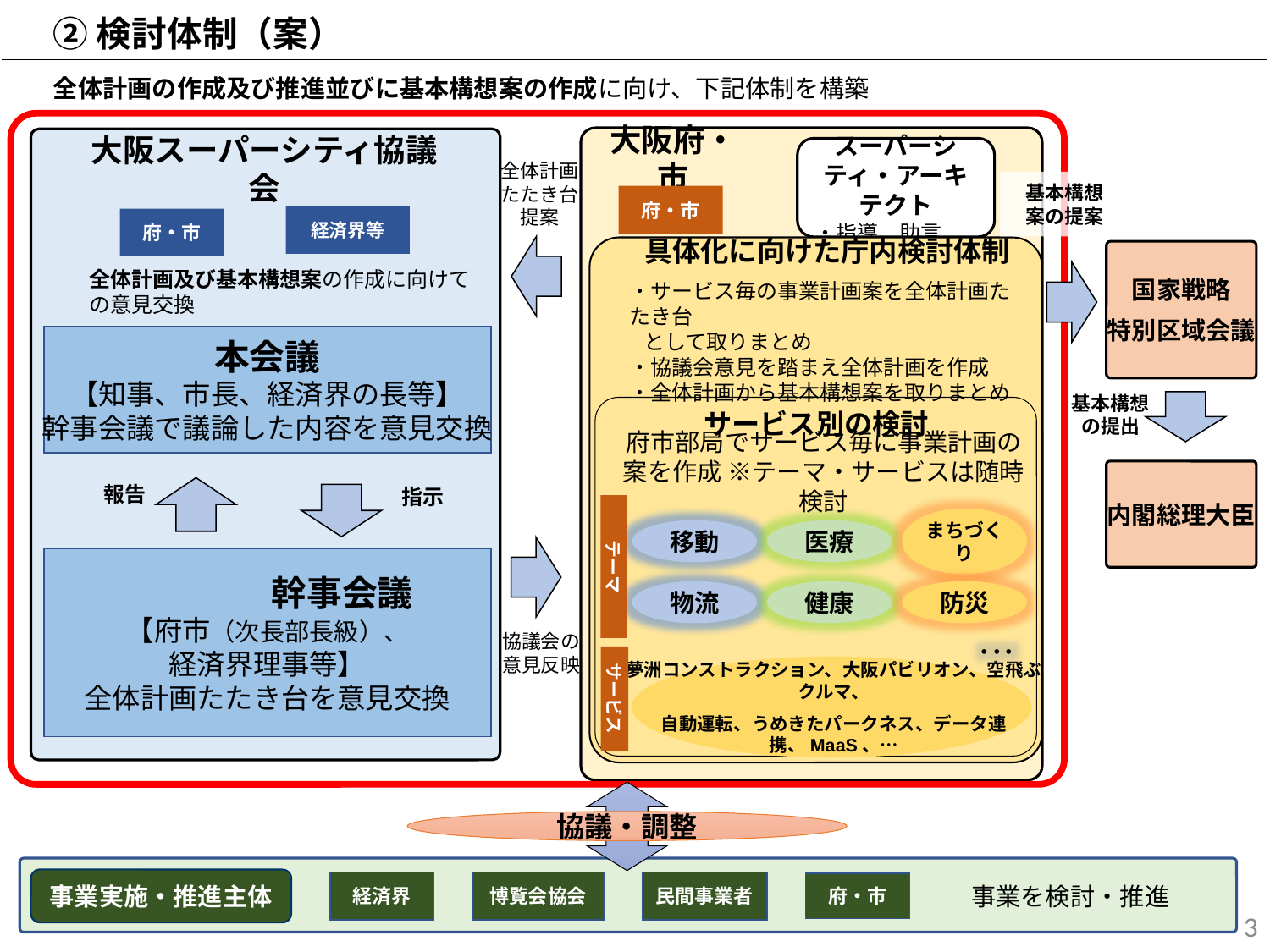

②検討体制（案）

　全体計画の作成及び推進並びに基本構想案の作成に向け、下記体制を構築
大阪スーパーシティ協議会

スーパーシティ・アーキテクト
・指導、助言
大阪府・市
全体計画
たたき台
提案
基本構想
案の提案
府・市
経済界等
府・市

国家戦略
特別区域会議
具体化に向けた庁内検討体制
・サービス毎の事業計画案を全体計画たたき台
  として取りまとめ
・協議会意見を踏まえ全体計画を作成
・全体計画から基本構想案を取りまとめ

全体計画及び基本構想案の作成に向けての意見交換

本会議
【知事、市長、経済界の長等】
幹事会議で議論した内容を意見交換
基本構想の提出

サービス別の検討
府市部局でサービス毎に事業計画の案を作成 ※テーマ・サービスは随時検討
報告

指示

内閣総理大臣
テーマ
移動
物流
医療
健康
まちづくり
防災
　　　　　　　　幹事会議
【府市（次長部長級）、
経済界理事等】
全体計画たたき台を意見交換

協議会の
意見反映
･･･
サービス
夢洲コンストラクション、大阪パビリオン、空飛ぶクルマ、
自動運転、うめきたパークネス、データ連携、MaaS、…

協議・調整

事業実施・推進主体
経済界
博覧会協会
民間事業者
府・市
事業を検討・推進
3